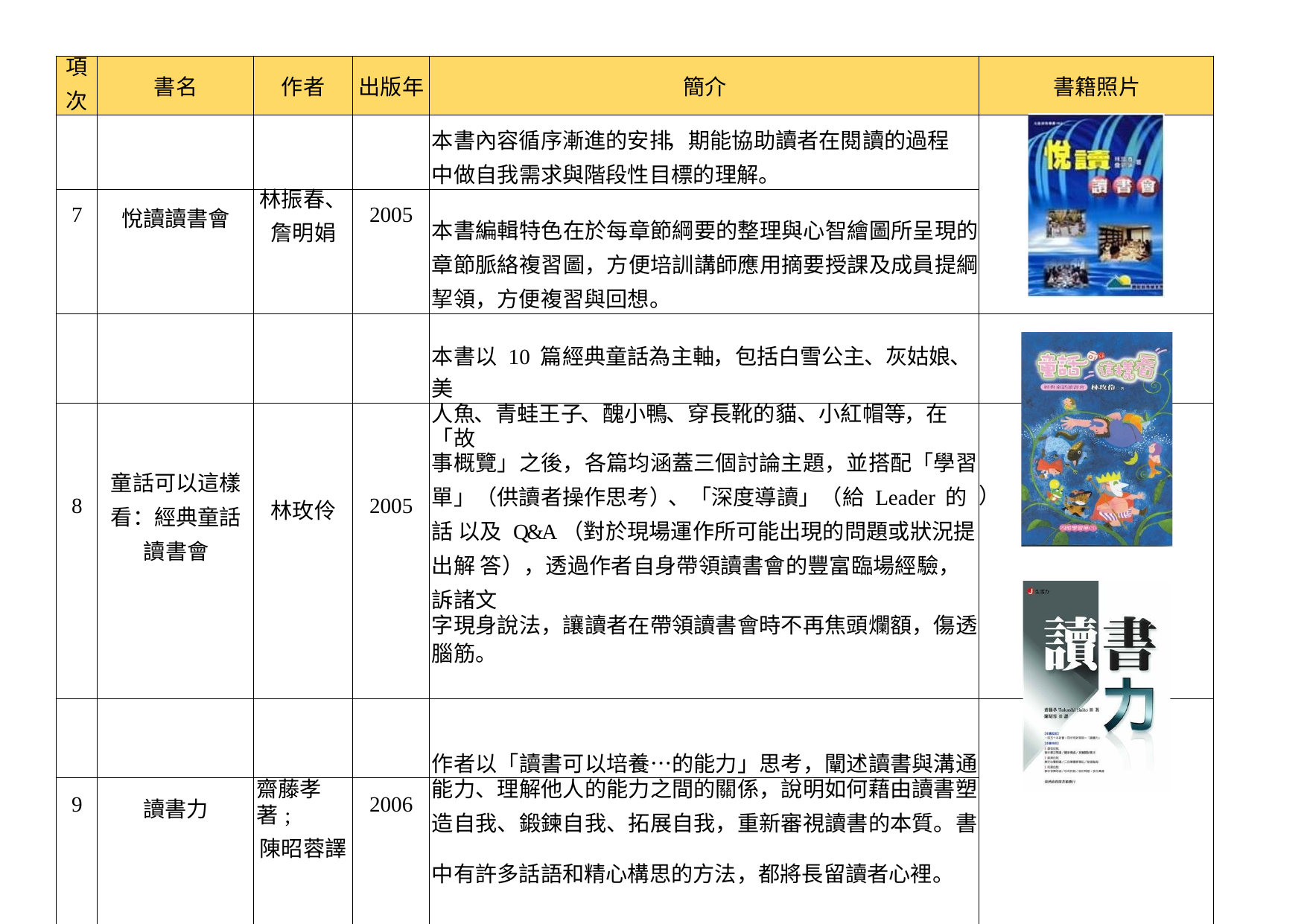

| 項 次 | 書名 | 作者 | 出版年 | 簡介 | 書籍照片 |
| --- | --- | --- | --- | --- | --- |
|  |  |  |  | 本書內容循序漸進的安排，期能協助讀者在閱讀的過程中 做自我需求與階段性目標的理解。 |  |
| 7 | 悅讀讀書會 | 林振春、 詹明娟 | 2005 | 本書編輯特色在於每章節綱要的整理與心智繪圖所呈現的 章節脈絡複習圖，方便培訓講師應用摘要授課及成員提綱 挈領，方便複習與回想。 |  |
|  |  |  |  | 本書以 10 篇經典童話為主軸，包括白雪公主、灰姑娘、美 |  |
|  |  |  |  | 人魚、青蛙王子、醜小鴨、穿長靴的貓、小紅帽等，在「故 |  |
| 8 | 童話可以這樣 看：經典童話 讀書會 | 林玫伶 | 2005 | 事概覽」之後，各篇均涵蓋三個討論主題，並搭配「學習 單」（供讀者操作思考）、「深度導讀」（給 Leader 的話 以及 Q&A（對於現場運作所可能出現的問題或狀況提出解 答），透過作者自身帶領讀書會的豐富臨場經驗，訴諸文 | ） |
|  |  |  |  | 字現身說法，讓讀者在帶領讀書會時不再焦頭爛額，傷透 |  |
|  |  |  |  | 腦筋。 |  |
|  |  |  |  | 作者以「讀書可以培養…的能力」思考，闡述讀書與溝通 |  |
| 9 | 讀書力 | 齋藤孝著; 陳昭蓉譯 | 2006 | 能力、理解他人的能力之間的關係，說明如何藉由讀書塑 造自我、鍛鍊自我、拓展自我，重新審視讀書的本質。書 |  |
|  |  |  |  | 中有許多話語和精心構思的方法，都將長留讀者心裡。 |  |